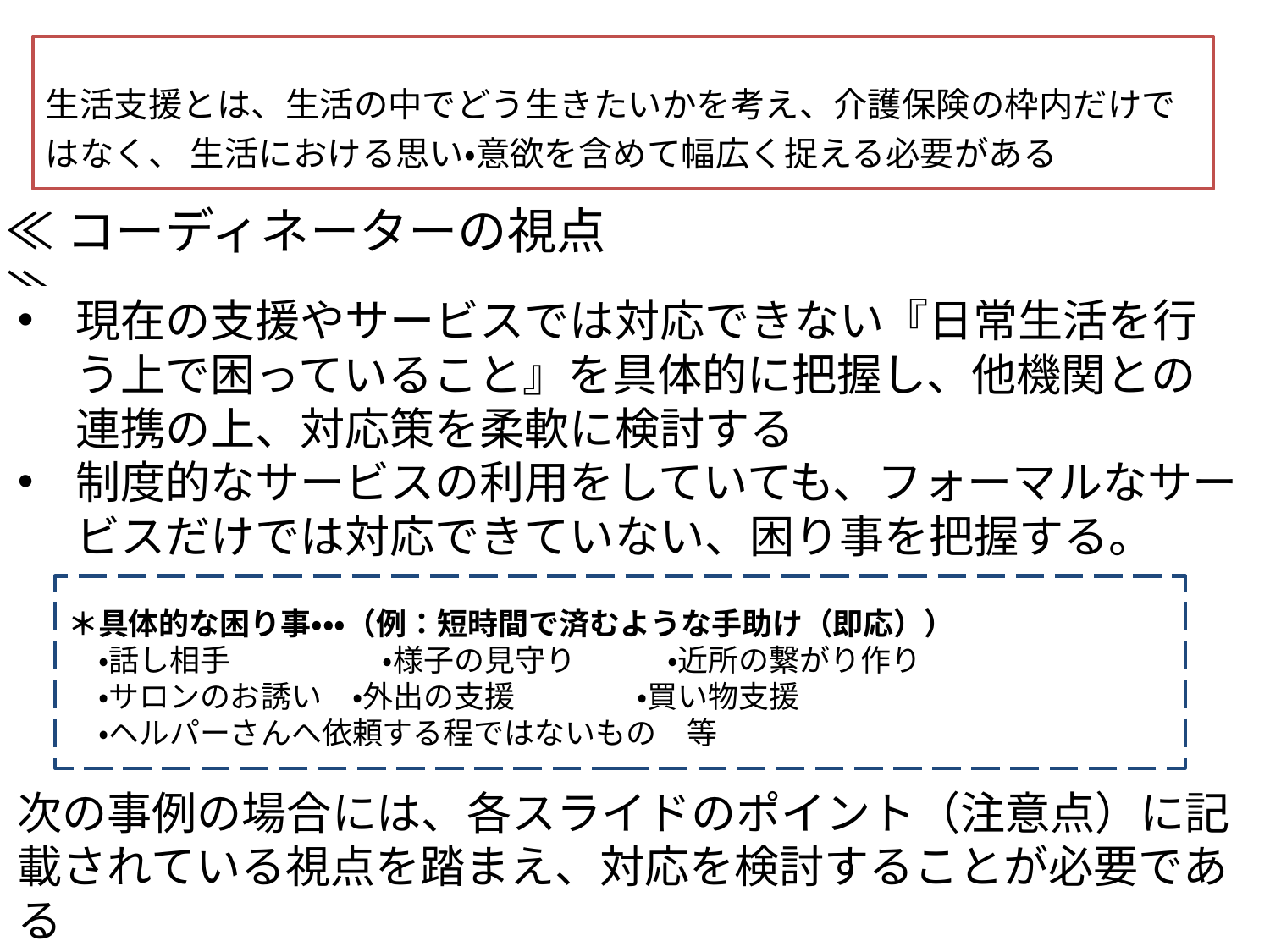

生活支援とは、生活の中でどう生きたいかを考え、介護保険の枠内だけではなく、 生活における思い・意欲を含めて幅広く捉える必要がある
≪コーディネーターの視点≫
現在の支援やサービスでは対応できない『日常生活を行う上で困っていること』を具体的に把握し、他機関との連携の上、対応策を柔軟に検討する
制度的なサービスの利用をしていても、フォーマルなサービスだけでは対応できていない、困り事を把握する。

次の事例の場合には、各スライドのポイント（注意点）に記載されている視点を踏まえ、対応を検討することが必要である

＊具体的な困り事・・・（例：短時間で済むような手助け（即応））
　・話し相手　　　　　・様子の見守り　　　・近所の繋がり作り
　・サロンのお誘い　・外出の支援　　　　・買い物支援
　・ヘルパーさんへ依頼する程ではないもの　等